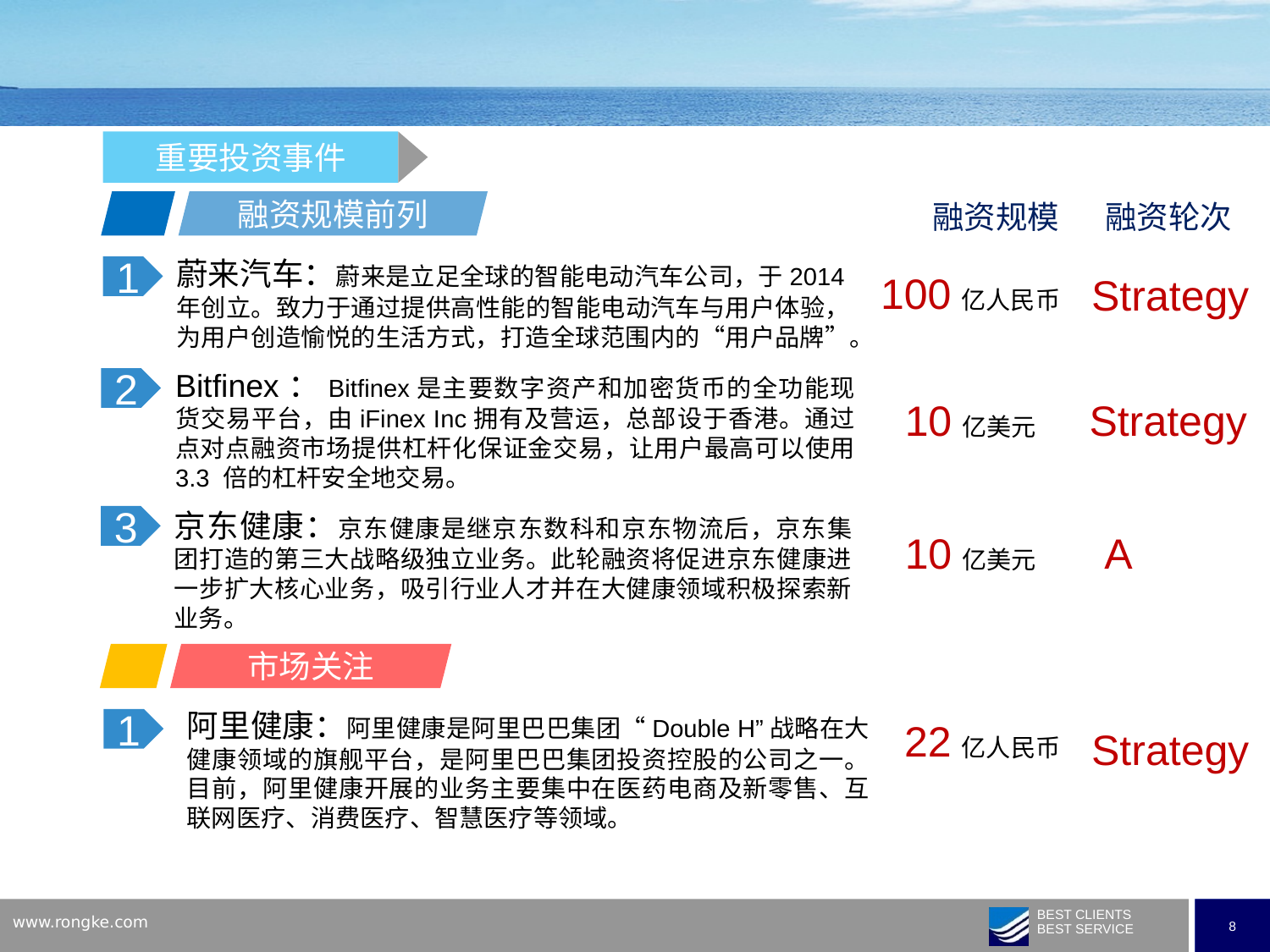

重要投资事件

融资规模前列
融资规模
融资轮次
蔚来汽车：蔚来是立足全球的智能电动汽车公司，于2014年创立。致力于通过提供高性能的智能电动汽车与用户体验，为用户创造愉悦的生活方式，打造全球范围内的“用户品牌”。
1
100亿人民币
Strategy
Bitfinex：Bitfinex是主要数字资产和加密货币的全功能现货交易平台，由iFinex Inc拥有及营运，总部设于香港。通过点对点融资市场提供杠杆化保证金交易，让用户最高可以使用 3.3 倍的杠杆安全地交易。
2
Strategy
10亿美元
京东健康：京东健康是继京东数科和京东物流后，京东集团打造的第三大战略级独立业务。此轮融资将促进京东健康进一步扩大核心业务，吸引行业人才并在大健康领域积极探索新业务。
3
10亿美元
A

市场关注
阿里健康：阿里健康是阿里巴巴集团“Double H”战略在大健康领域的旗舰平台，是阿里巴巴集团投资控股的公司之一。目前，阿里健康开展的业务主要集中在医药电商及新零售、互联网医疗、消费医疗、智慧医疗等领域。
1
22亿人民币
Strategy